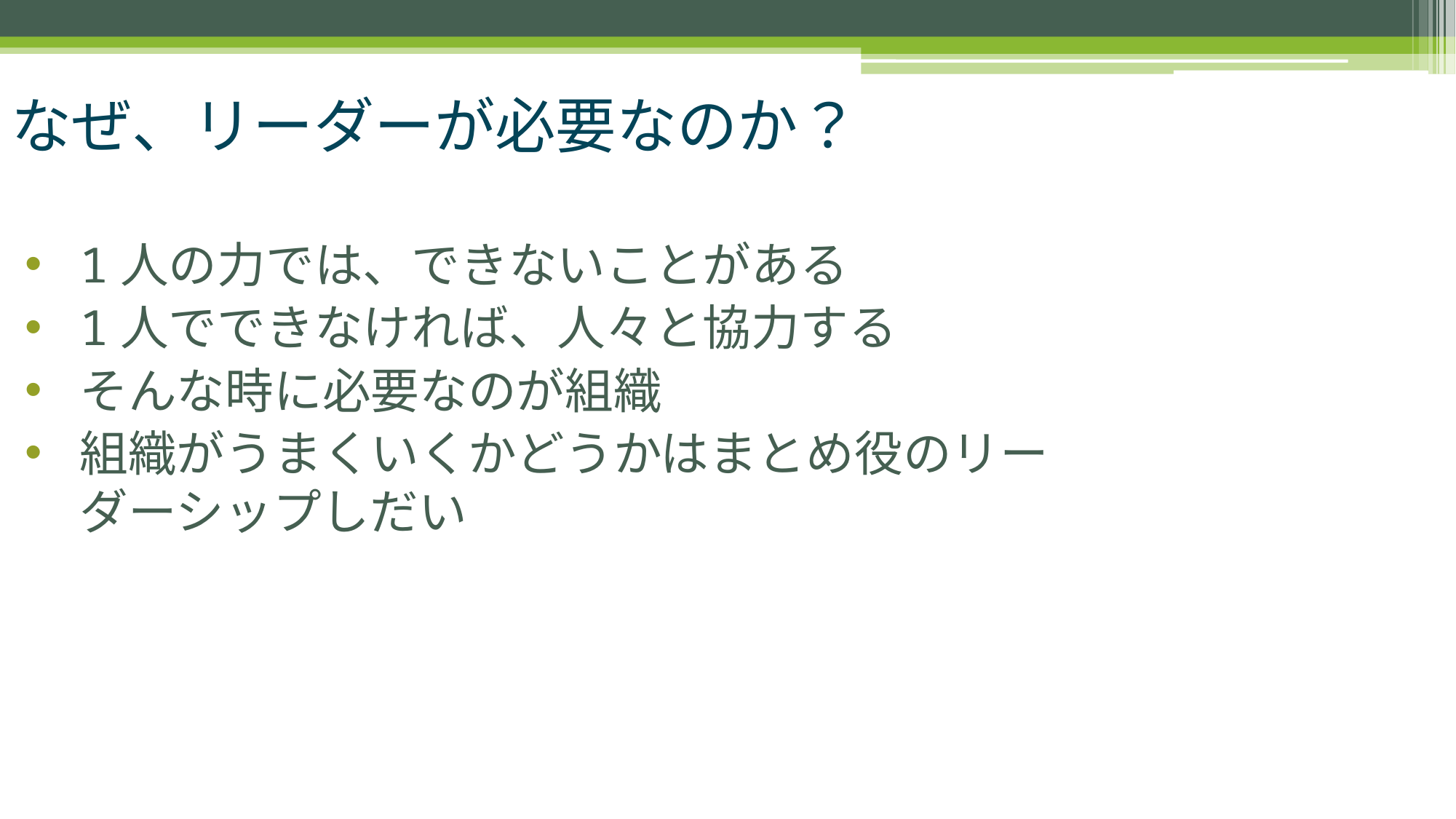

# なぜ、リーダーが必要なのか？
1人の力では、できないことがある
1人でできなければ、人々と協力する
そんな時に必要なのが組織
組織がうまくいくかどうかはまとめ役のリーダーシップしだい